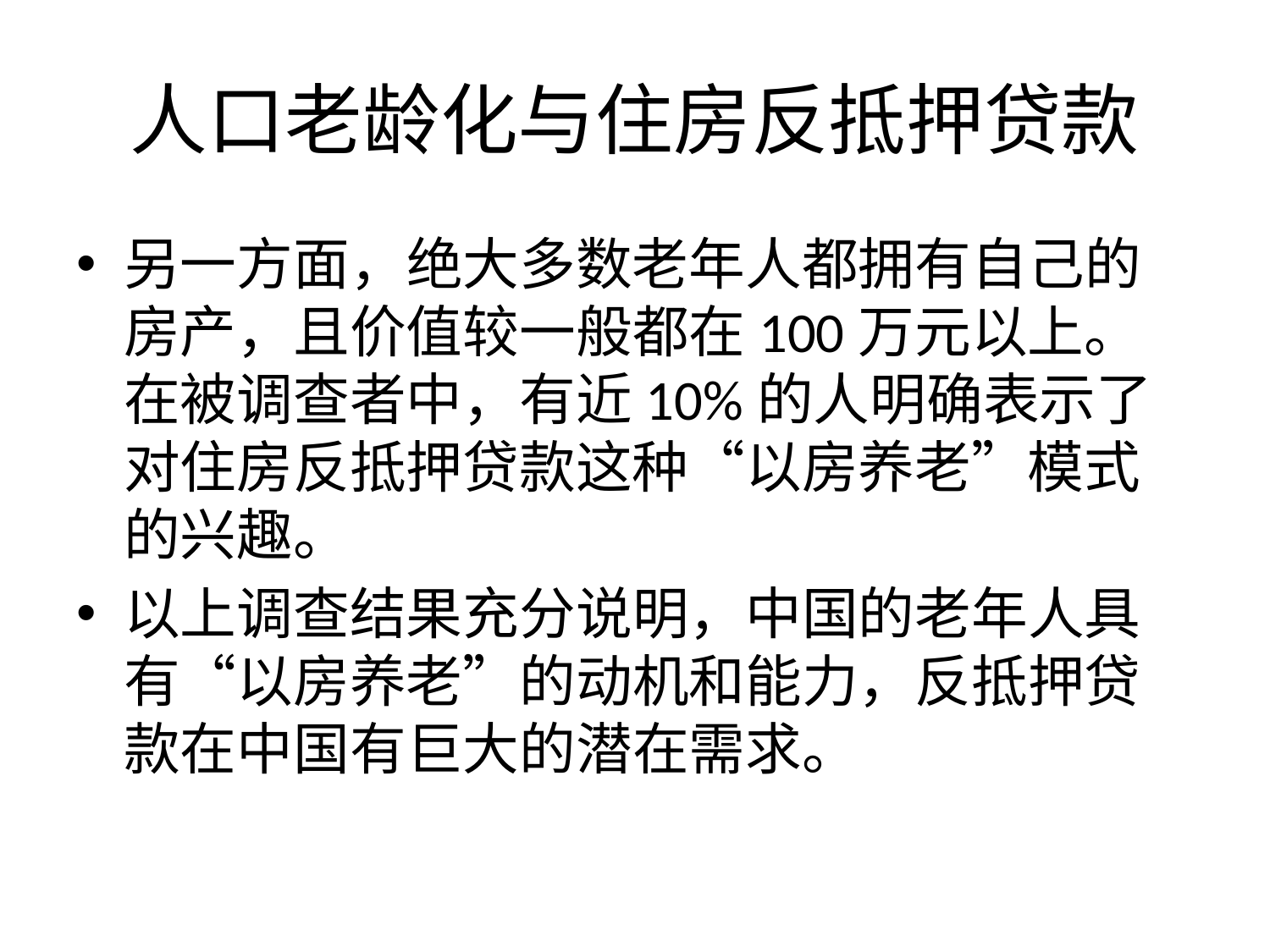

# 人口老龄化与住房反抵押贷款
另一方面，绝大多数老年人都拥有自己的房产，且价值较一般都在100万元以上。在被调查者中，有近10%的人明确表示了对住房反抵押贷款这种“以房养老”模式的兴趣。
以上调查结果充分说明，中国的老年人具有“以房养老”的动机和能力，反抵押贷款在中国有巨大的潜在需求。